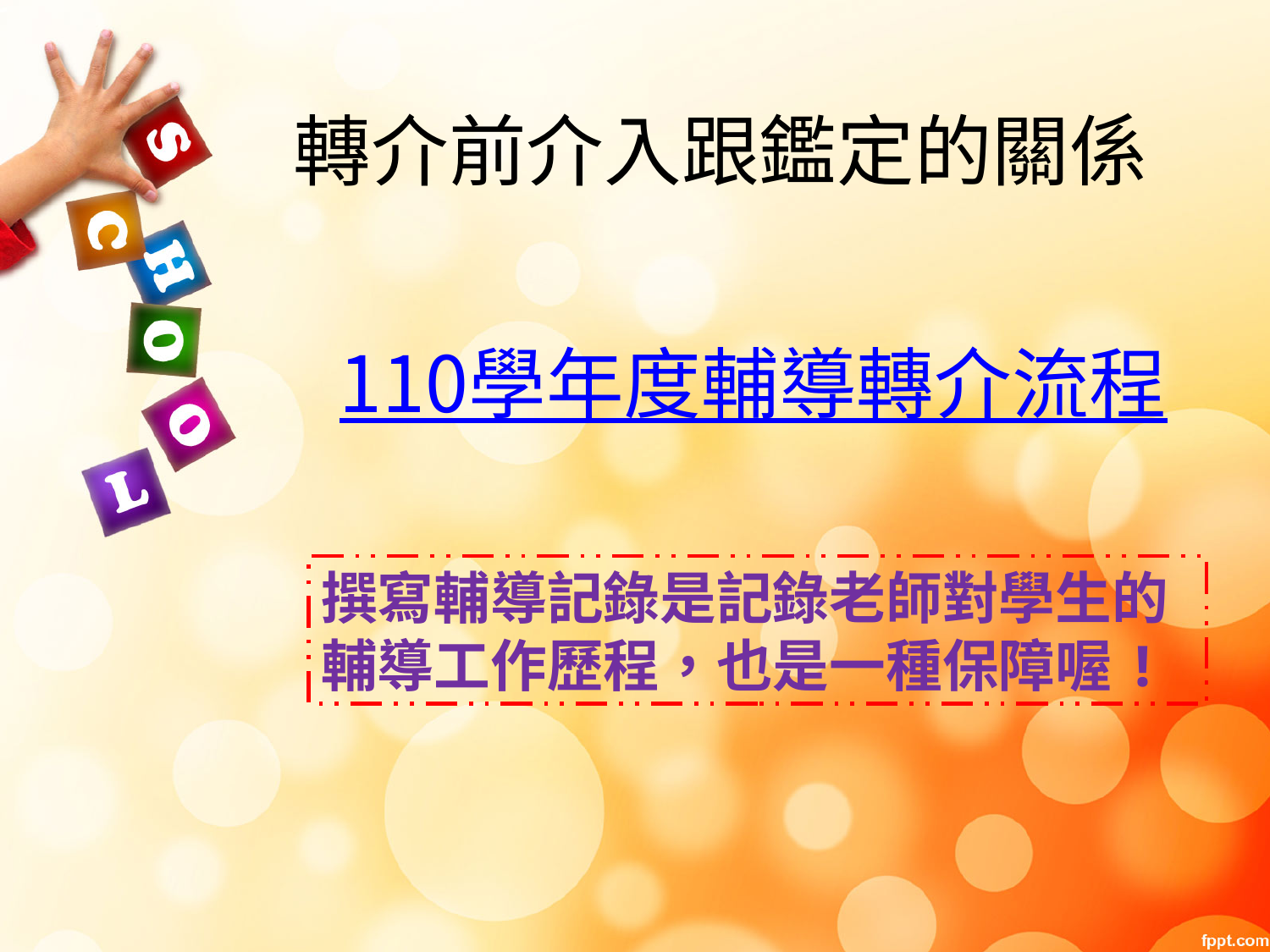

# 轉介前介入跟鑑定的關係

110學年度輔導轉介流程

撰寫輔導記錄是記錄老師對學生的輔導工作歷程，也是一種保障喔!